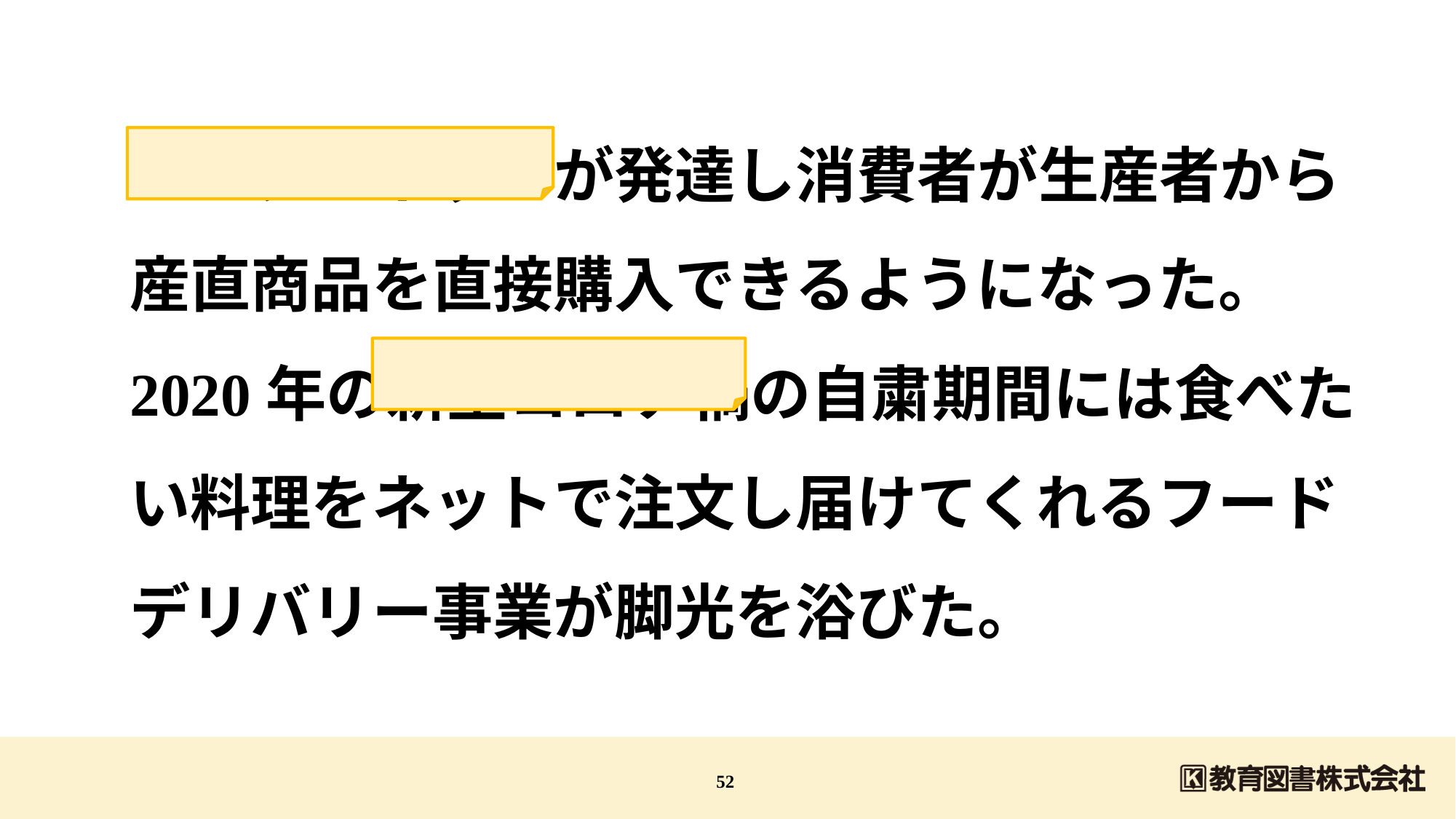

インターネットが発達し消費者が生産者から産直商品を直接購入できるようになった。
2020年の新型コロナ禍の自粛期間には食べたい料理をネットで注文し届けてくれるフードデリバリー事業が脚光を浴びた。

52